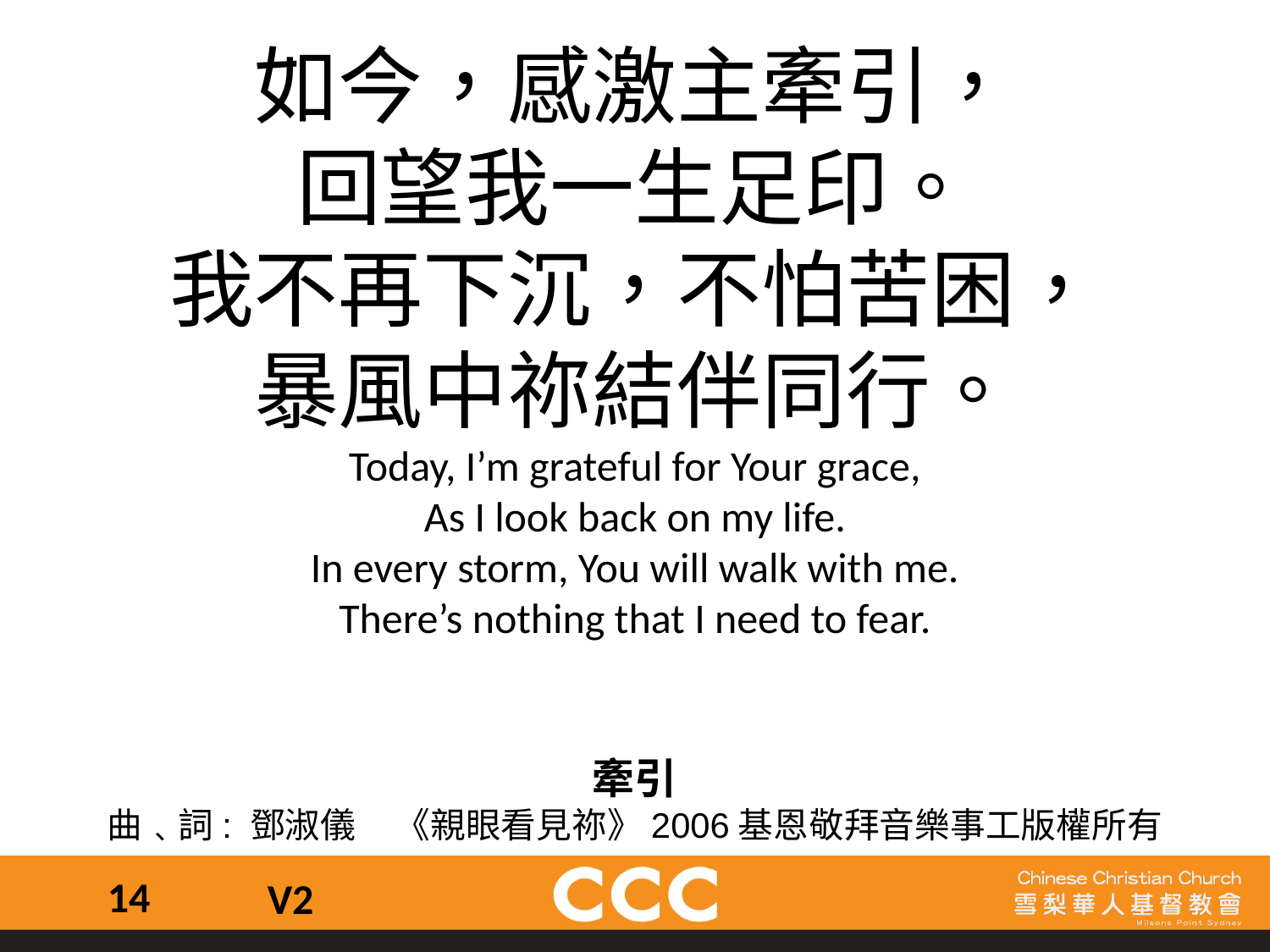

如今，感激主牽引，
回望我一生足印。
我不再下沉，不怕苦困，
暴風中祢結伴同行。
Today, I’m grateful for Your grace,
As I look back on my life.
In every storm, You will walk with me.
There’s nothing that I need to fear.
牽引
曲﹑詞: 鄧淑儀     《親眼看見祢》2006基恩敬拜音樂事工版權所有
14
V2